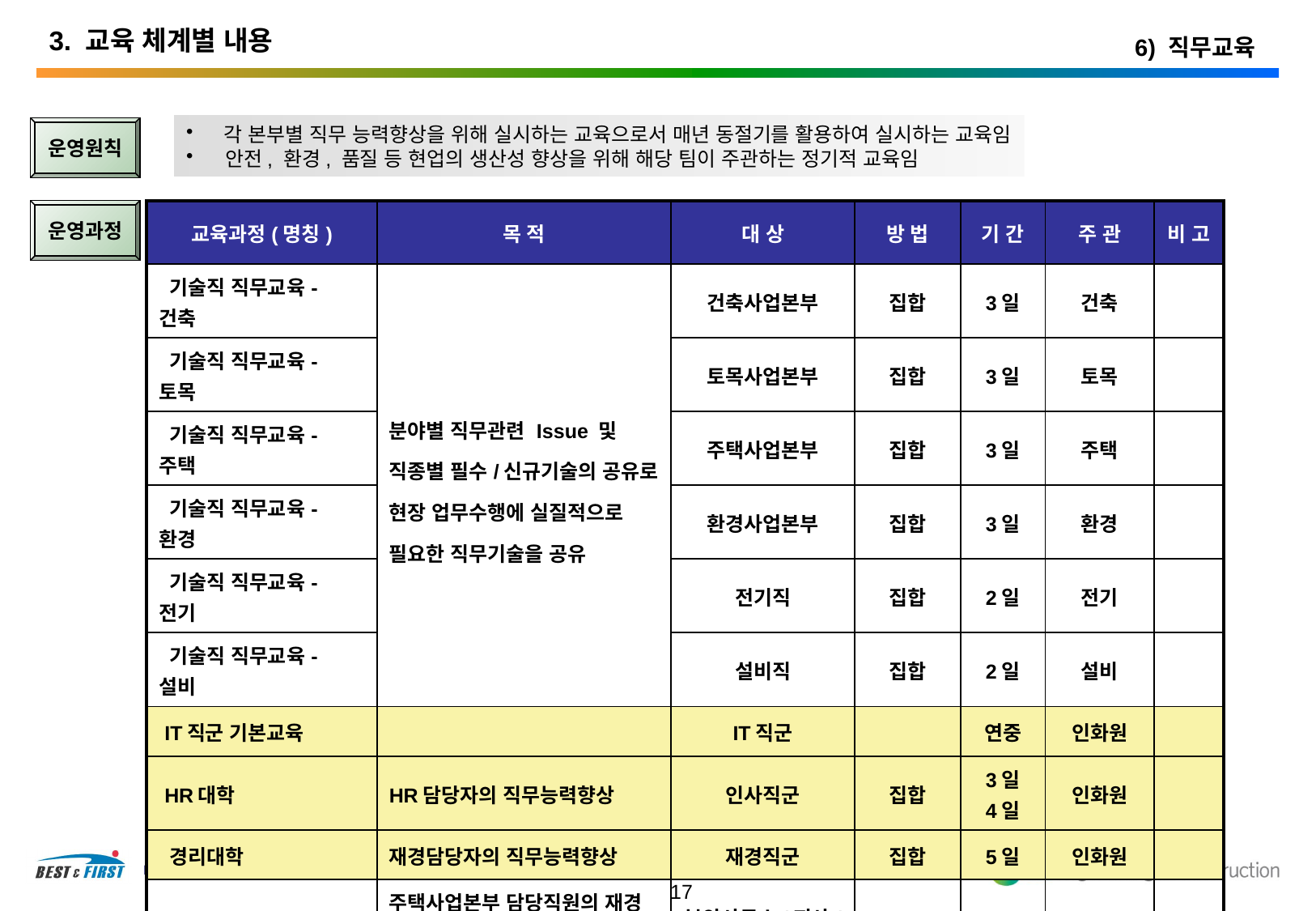

3. 교육 체계별 내용
6) 직무교육

 각 본부별 직무 능력향상을 위해 실시하는 교육으로서 매년 동절기를 활용하여 실시하는 교육임
 안전, 환경, 품질 등 현업의 생산성 향상을 위해 해당 팀이 주관하는 정기적 교육임
운영원칙
운영과정
| 교육과정(명칭) | 목 적 | 대 상 | 방 법 | 기 간 | 주 관 | 비 고 |
| --- | --- | --- | --- | --- | --- | --- |
| 기술직 직무교육- 건축 | 분야별 직무관련 Issue 및 직종별 필수/신규기술의 공유로 현장 업무수행에 실질적으로 필요한 직무기술을 공유 | 건축사업본부 | 집합 | 3일 | 건축 |  |
| 기술직 직무교육- 토목 |  | 토목사업본부 | 집합 | 3일 | 토목 |  |
| 기술직 직무교육- 주택 |  | 주택사업본부 | 집합 | 3일 | 주택 |  |
| 기술직 직무교육- 환경 |  | 환경사업본부 | 집합 | 3일 | 환경 |  |
| 기술직 직무교육- 전기 |  | 전기직 | 집합 | 2일 | 전기 |  |
| 기술직 직무교육- 설비 |  | 설비직 | 집합 | 2일 | 설비 |  |
| IT직군 기본교육 |  | IT직군 |  | 연중 | 인화원 |  |
| HR대학 | HR담당자의 직무능력향상 | 인사직군 | 집합 | 3일 4일 | 인화원 |  |
| 경리대학 | 재경담당자의 직무능력향상 | 재경직군 | 집합 | 5일 | 인화원 |  |
| 현장회계교육 | 주택사업본부 담당직원의 재경(재무,세무,자금) 기초지식 향상 | 분양사무소/지사/ CS사무소 | 집합 | 1일 | 주택 |  |

17